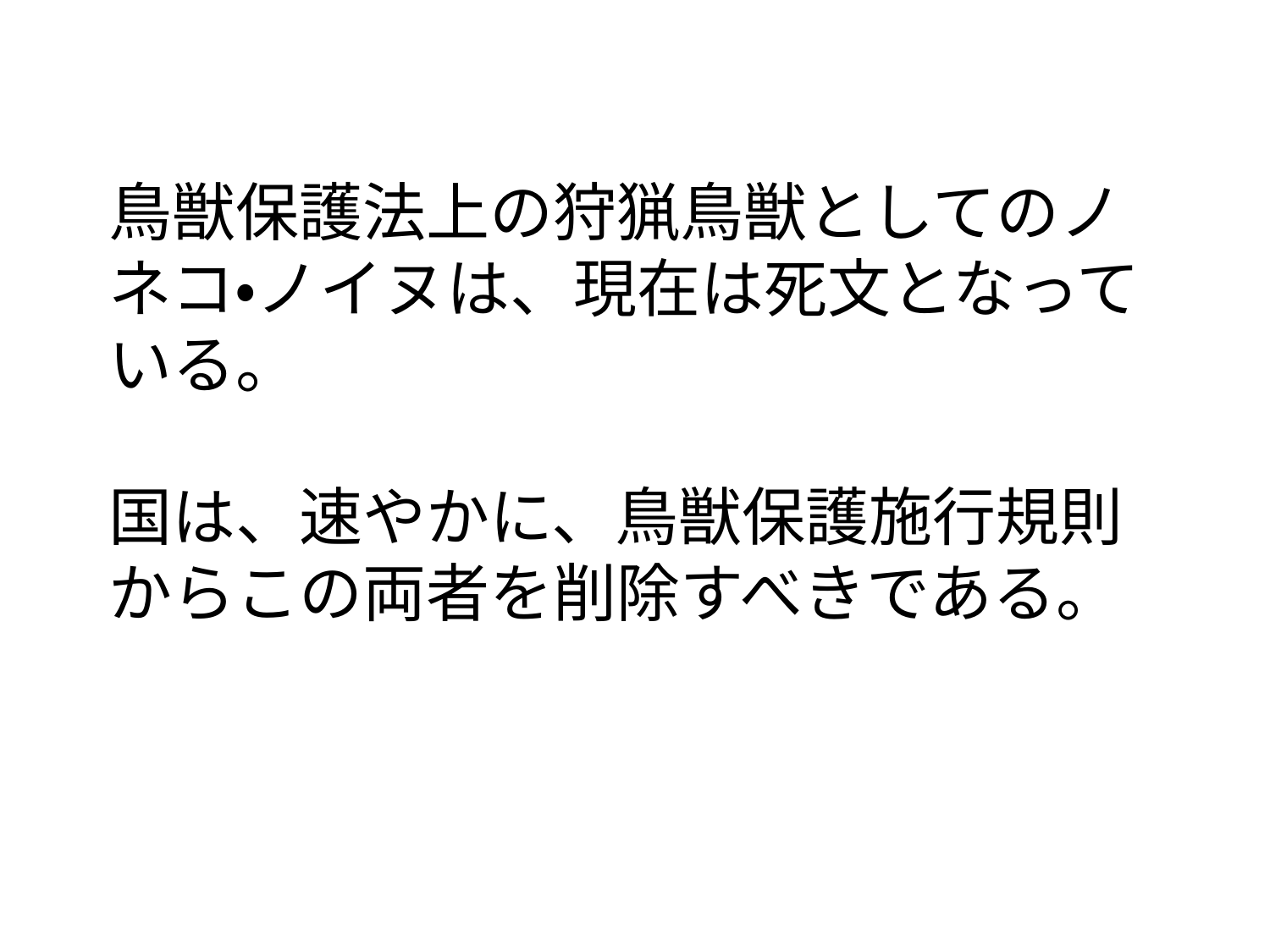

鳥獣保護法上の狩猟鳥獣としてのノネコ・ノイヌは、現在は死文となっている。

国は、速やかに、鳥獣保護施行規則からこの両者を削除すべきである。